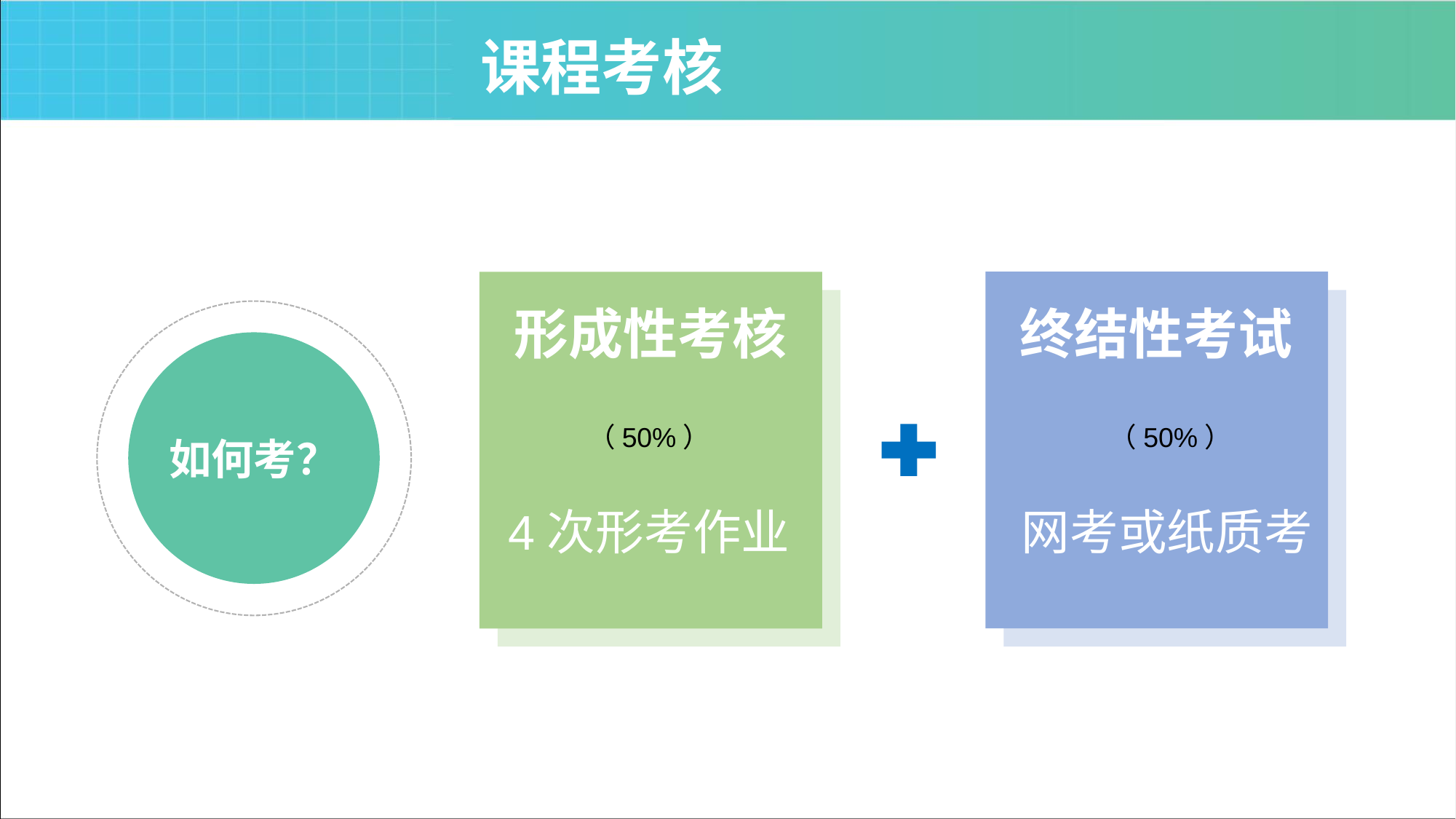

课程考核

形成性考核
终结性考试

如何考？

（50%）
（50%）
4次形考作业
网考或纸质考